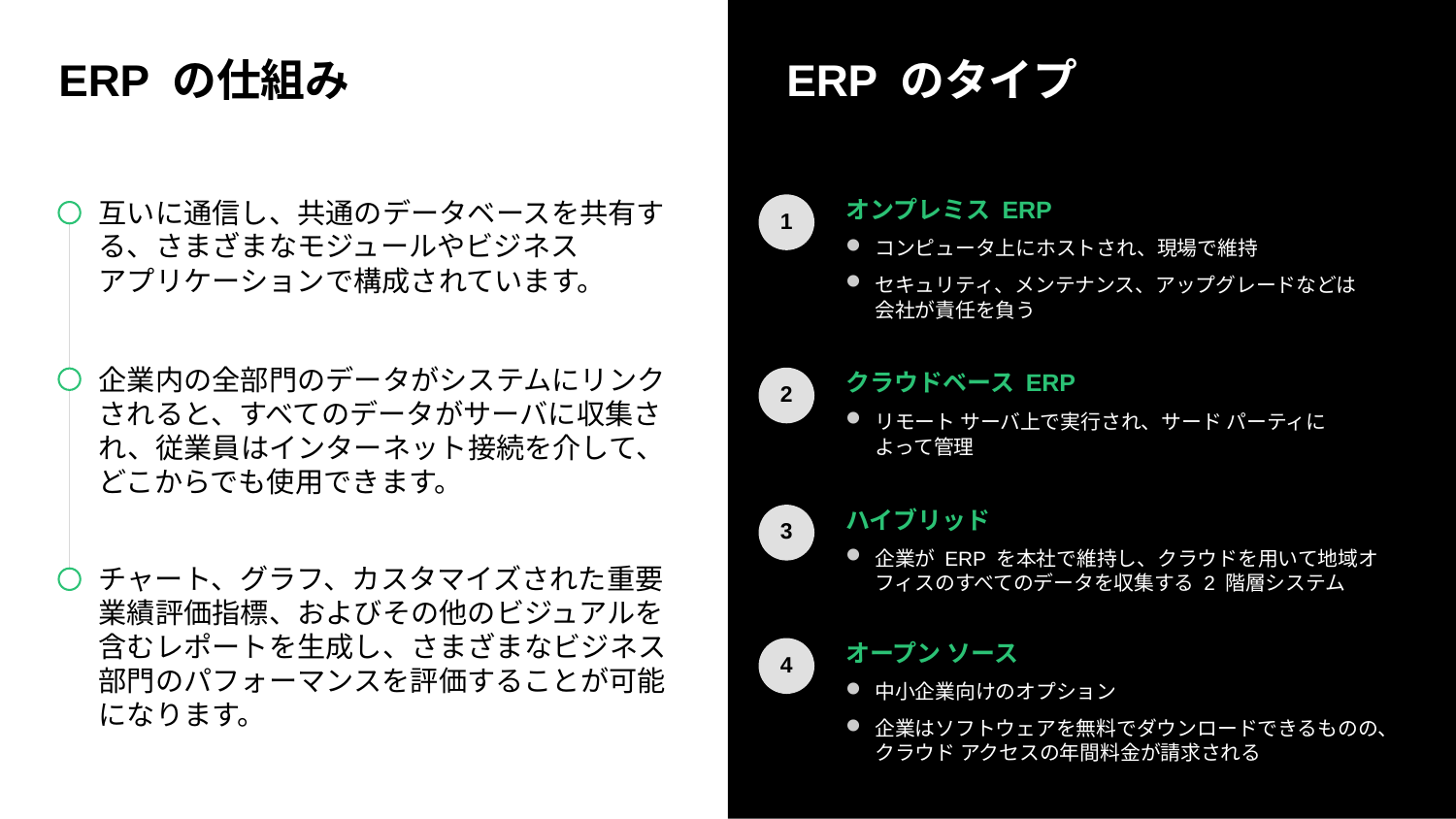

# ERP の仕組み
ERP のタイプ
互いに通信し、共通のデータベースを共有する、さまざまなモジュールやビジネス
アプリケーションで構成されています。

1
オンプレミス ERP
コンピュータ上にホストされ、現場で維持
セキュリティ、メンテナンス、アップグレードなどは 
会社が責任を負う
企業内の全部門のデータがシステムにリンクされると、すべてのデータがサーバに収集され、従業員はインターネット接続を介して、どこからでも使用できます。

2
クラウドベース ERP
リモート サーバ上で実行され、サード パーティに
よって管理
3
ハイブリッド
企業が ERP を本社で維持し、クラウドを用いて地域オフィスのすべてのデータを収集する 2 階層システム
チャート、グラフ、カスタマイズされた重要業績評価指標、およびその他のビジュアルを含むレポートを生成し、さまざまなビジネス部門のパフォーマンスを評価することが可能になります。

4
オープン ソース
中小企業向けのオプション
企業はソフトウェアを無料でダウンロードできるものの、クラウド アクセスの年間料金が請求される